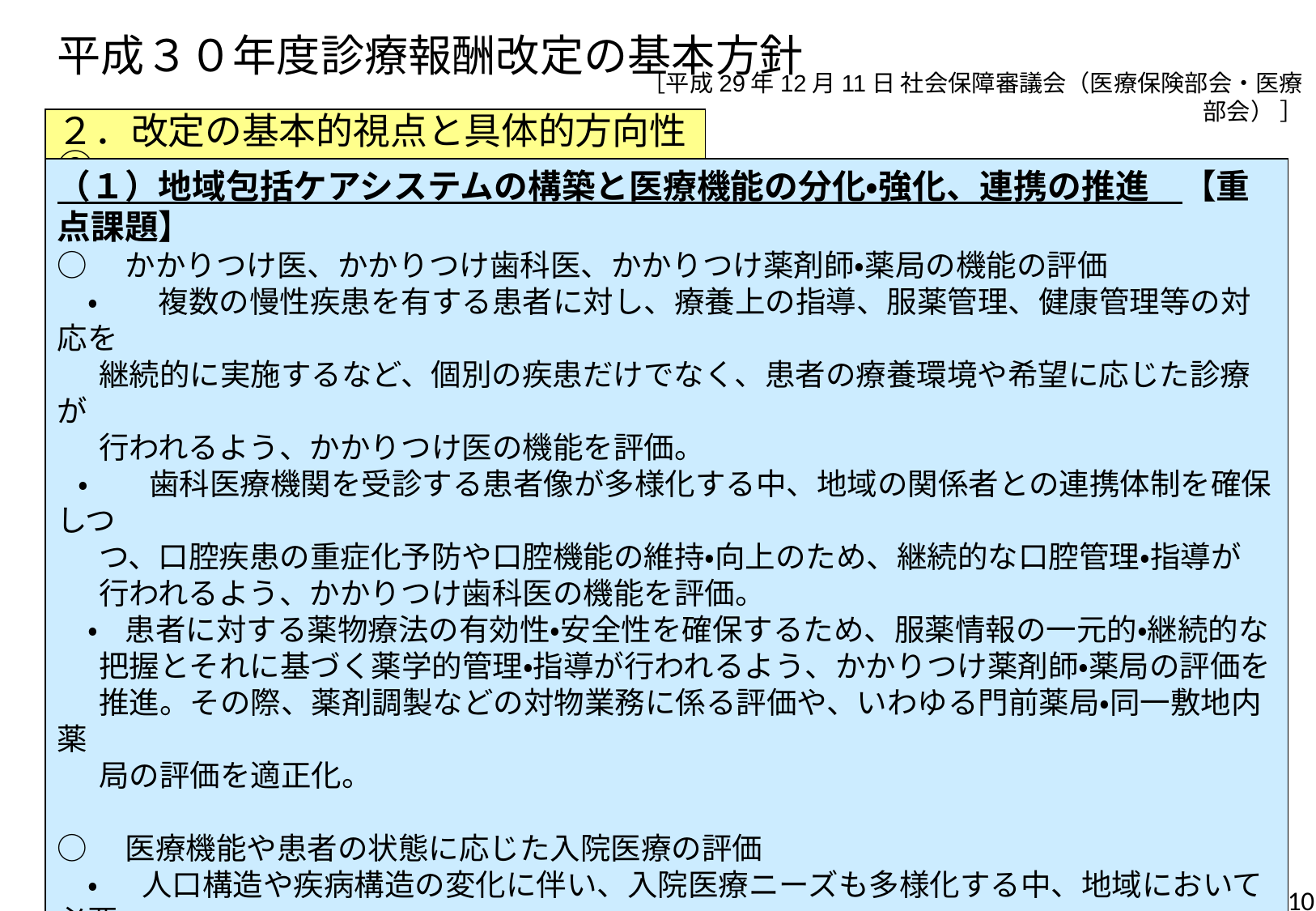

# 平成３０年度診療報酬改定の基本方針
［平成29年12月11日 社会保障審議会（医療保険部会・医療部会） ］
２．改定の基本的視点と具体的方向性②
（１）地域包括ケアシステムの構築と医療機能の分化・強化、連携の推進　【重点課題】
○　かかりつけ医、かかりつけ歯科医、かかりつけ薬剤師・薬局の機能の評価
　・　　複数の慢性疾患を有する患者に対し、療養上の指導、服薬管理、健康管理等の対応を
     継続的に実施するなど、個別の疾患だけでなく、患者の療養環境や希望に応じた診療が
     行われるよう、かかりつけ医の機能を評価。
  ・　　歯科医療機関を受診する患者像が多様化する中、地域の関係者との連携体制を確保しつ
     つ、口腔疾患の重症化予防や口腔機能の維持・向上のため、継続的な口腔管理・指導が
     行われるよう、かかりつけ歯科医の機能を評価。
　・    患者に対する薬物療法の有効性・安全性を確保するため、服薬情報の一元的・継続的な
     把握とそれに基づく薬学的管理・指導が行われるよう、かかりつけ薬剤師・薬局の評価を
     推進。その際、薬剤調製などの対物業務に係る評価や、いわゆる門前薬局・同一敷地内薬
     局の評価を適正化。

○　医療機能や患者の状態に応じた入院医療の評価
　・　  人口構造や疾病構造の変化に伴い、入院医療ニーズも多様化する中、地域において必要
     な入院医療が効果的・効率的に提供されるよう、医療機能や患者の状態に応じた評価を
     行い、医療機能の分化・強化、連携を推進。
10